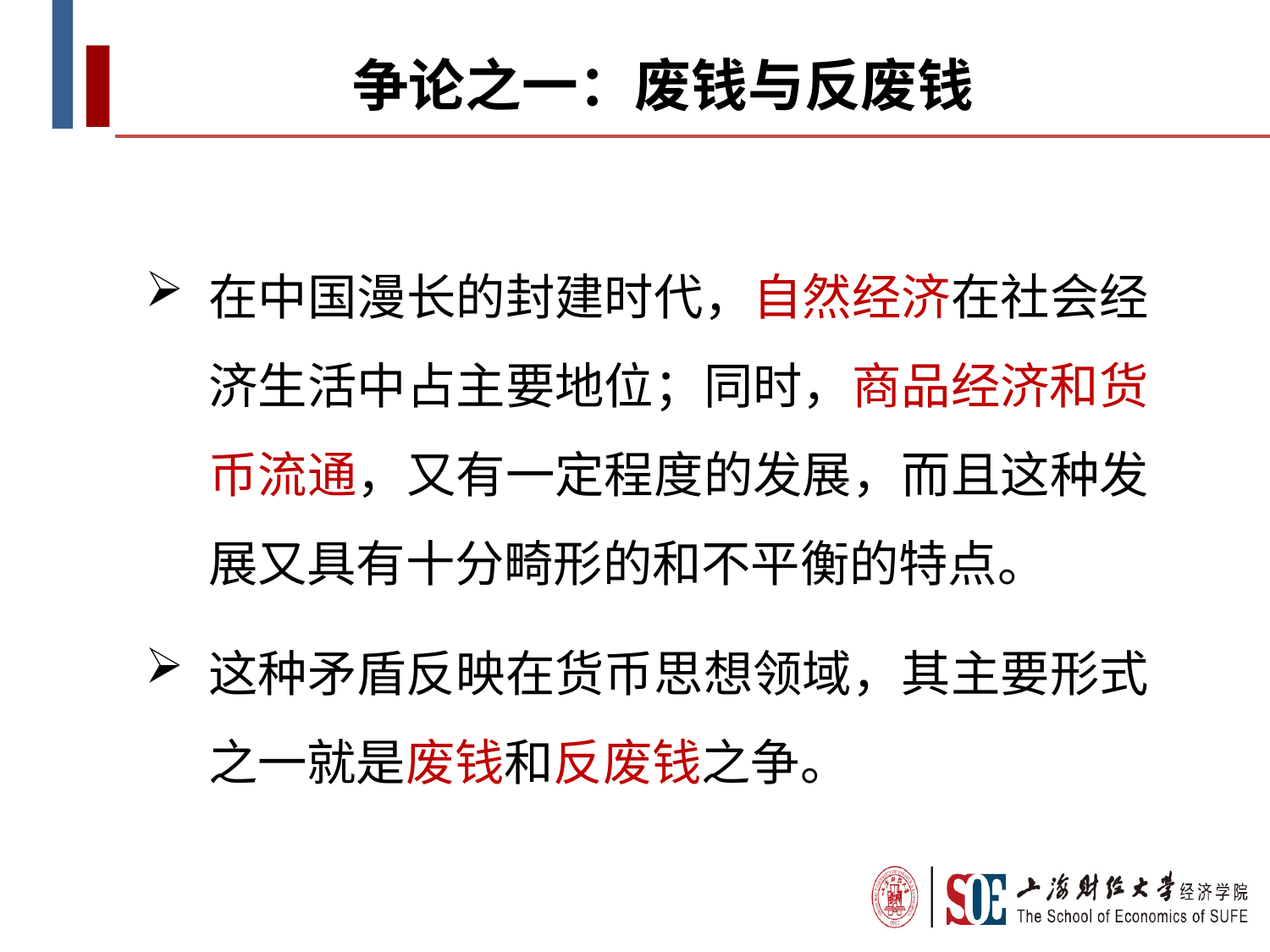

争论之一：废钱与反废钱
在中国漫长的封建时代，自然经济在社会经济生活中占主要地位；同时，商品经济和货币流通，又有一定程度的发展，而且这种发展又具有十分畸形的和不平衡的特点。
这种矛盾反映在货币思想领域，其主要形式之一就是废钱和反废钱之争。